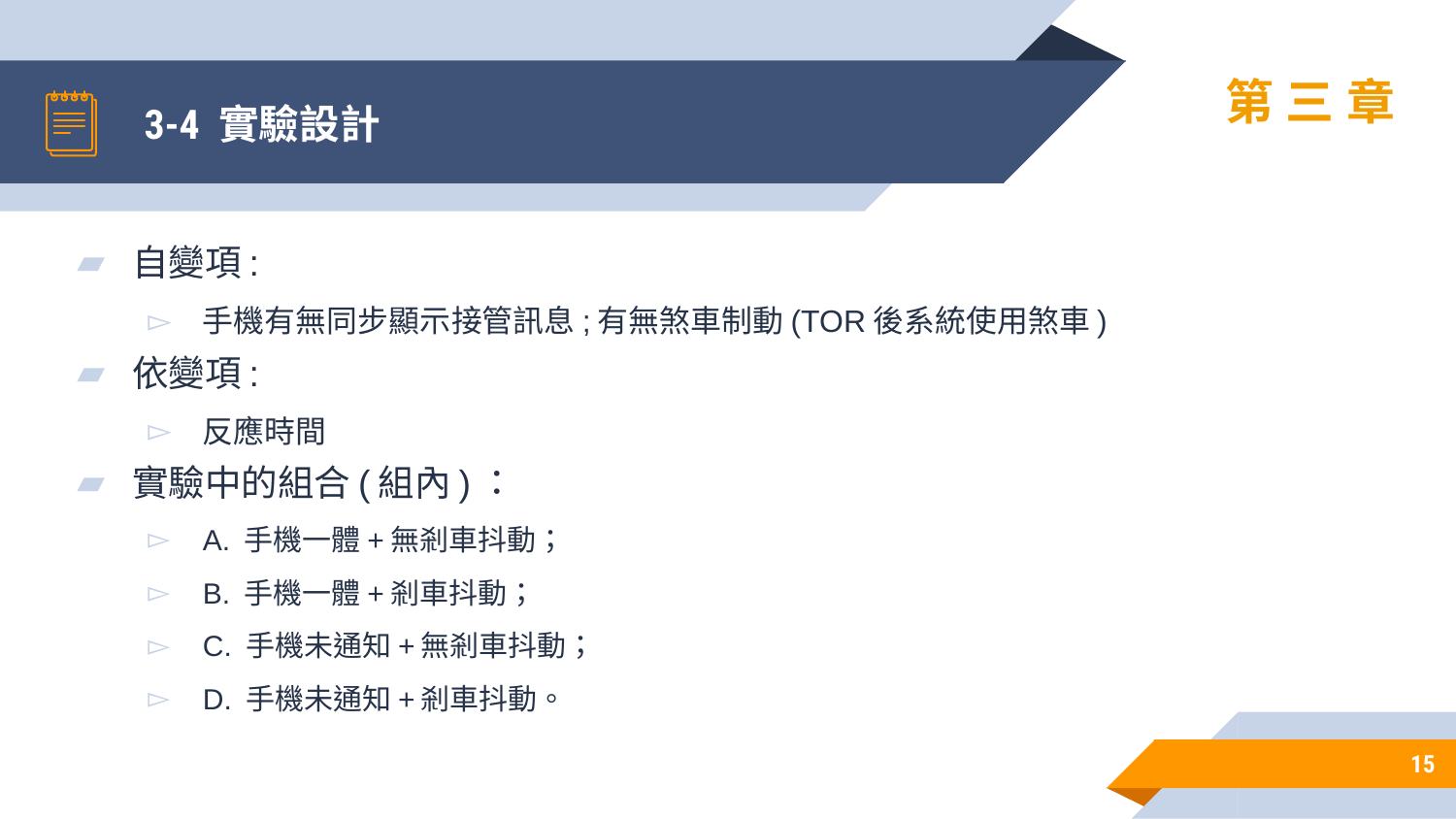

# 3-4 實驗設計
第三章

自變項:
手機有無同步顯示接管訊息;有無煞車制動(TOR後系統使用煞車)
依變項:
反應時間
實驗中的組合(組內)：
A. 手機一體+無剎車抖動；
B. 手機一體+剎車抖動；
C. 手機未通知+無剎車抖動；
D. 手機未通知+剎車抖動。
15